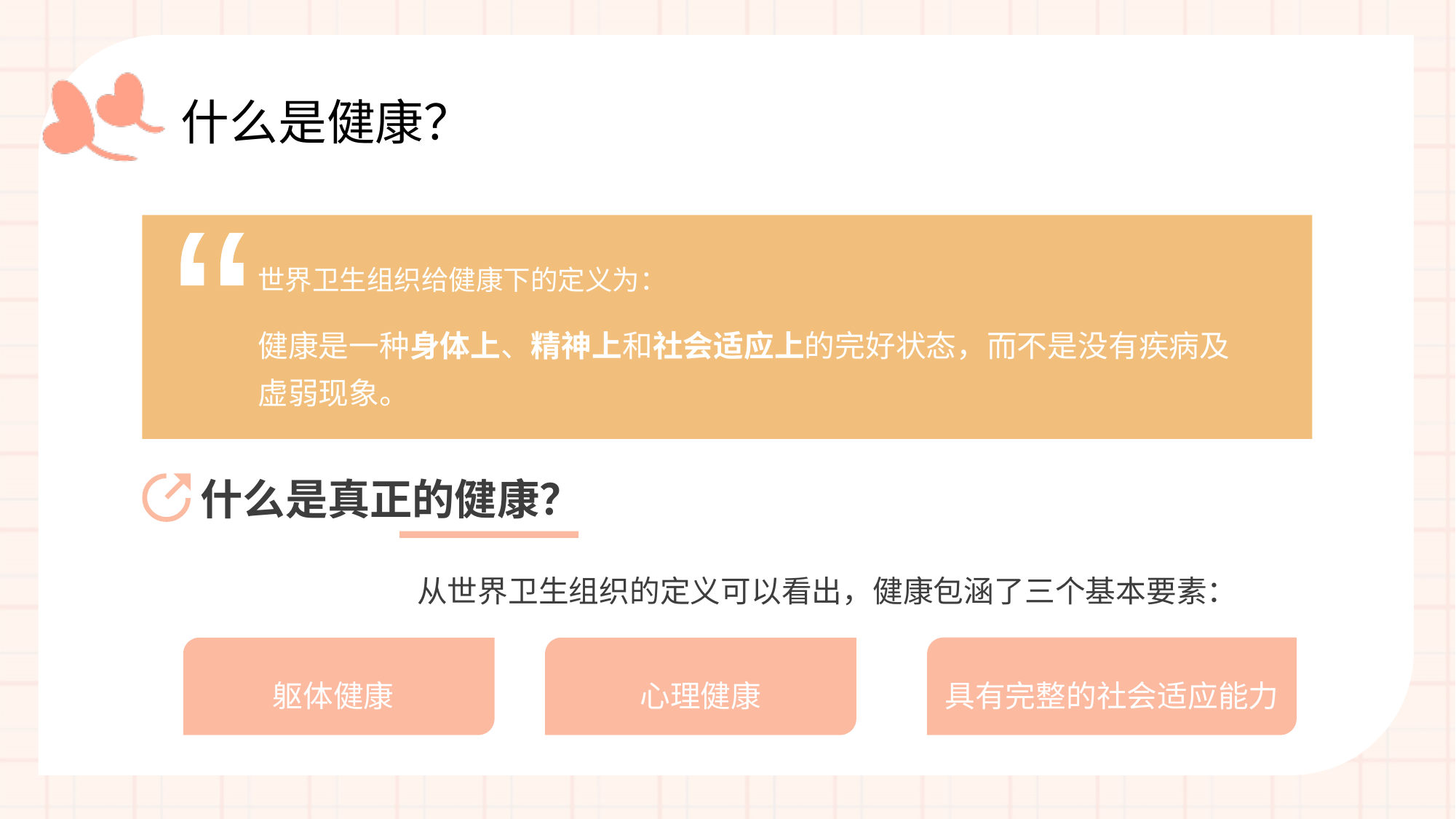

什么是健康？

“
世界卫生组织给健康下的定义为：
健康是一种身体上、精神上和社会适应上的完好状态，而不是没有疾病及虚弱现象。
什么是真正的健康？

从世界卫生组织的定义可以看出，健康包涵了三个基本要素：
具有完整的社会适应能力
心理健康

躯体健康